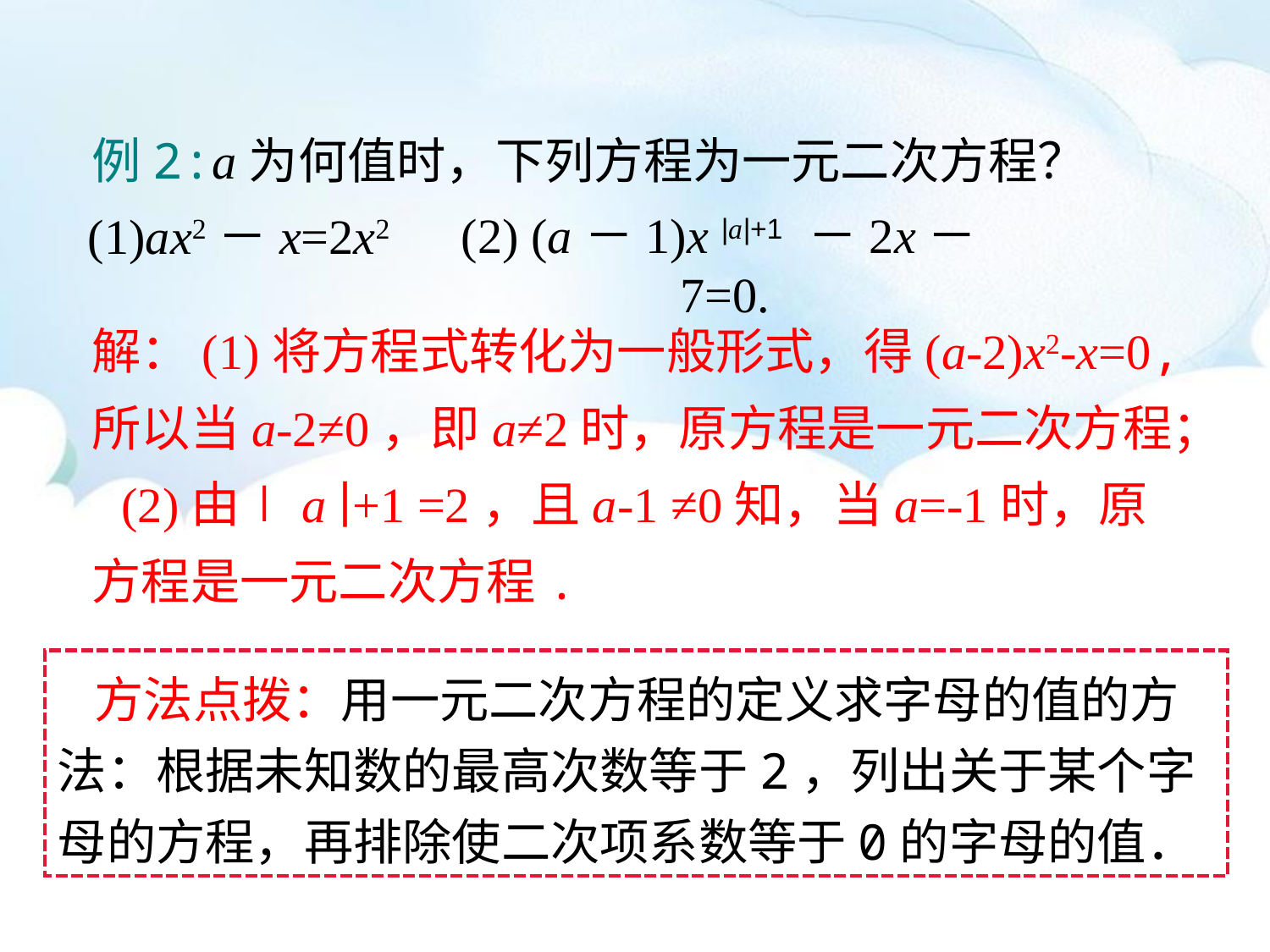

例2:a为何值时，下列方程为一元二次方程？
(1)ax2－x=2x2
(2) (a－1)x |a|+1 －2x－7=0.
解：(1)将方程式转化为一般形式，得(a-2)x2-x=0,所以当a-2≠0，即a≠2时，原方程是一元二次方程；
 (2)由∣a ∣+1 =2，且a-1 ≠0知，当a=-1时，原方程是一元二次方程.
方法点拨：用一元二次方程的定义求字母的值的方法：根据未知数的最高次数等于2，列出关于某个字母的方程，再排除使二次项系数等于0的字母的值．